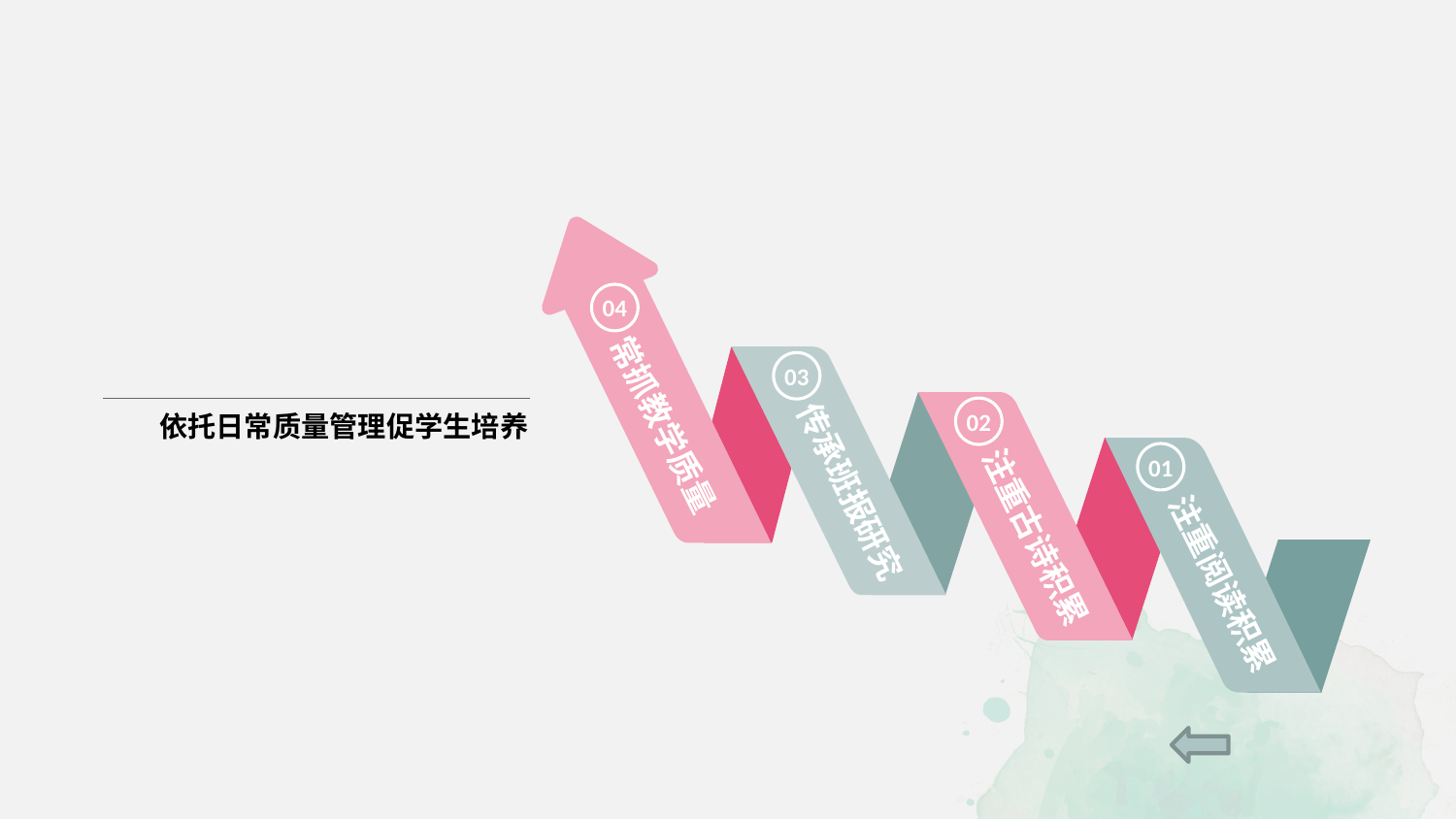

04

03

常抓教学质量
02

01
传承班报研究
注重古诗积累

注重阅读积累

依托日常质量管理促学生培养